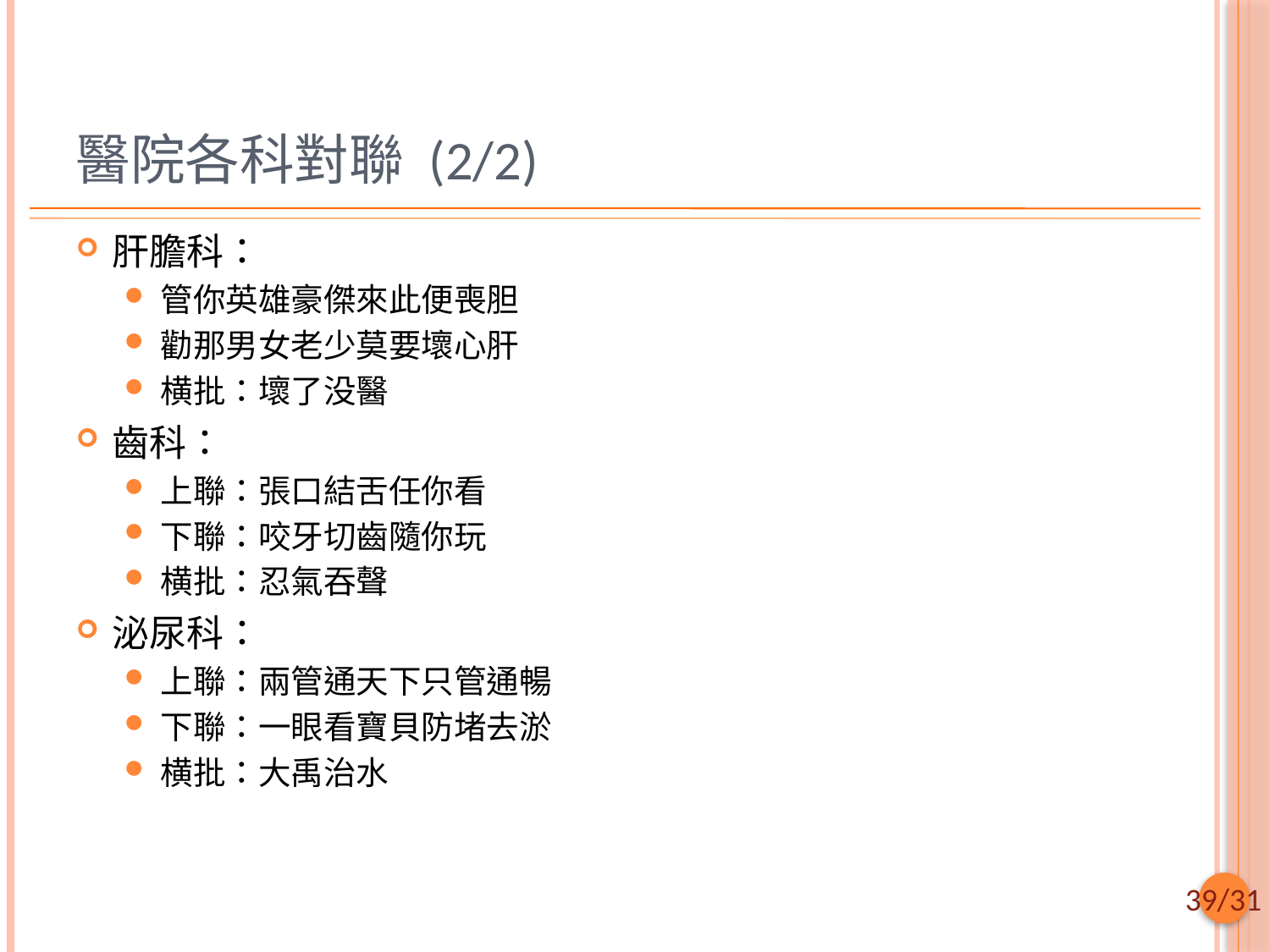

# 醫院各科對聯 (2/2)
肝膽科：
管你英雄豪傑來此便喪胆
勸那男女老少莫要壞心肝
横批：壞了没醫
齒科：
上聯：張口結舌任你看
下聯：咬牙切齒隨你玩
横批：忍氣吞聲
泌尿科：
上聯：兩管通天下只管通暢
下聯：一眼看寶貝防堵去淤
横批：大禹治水